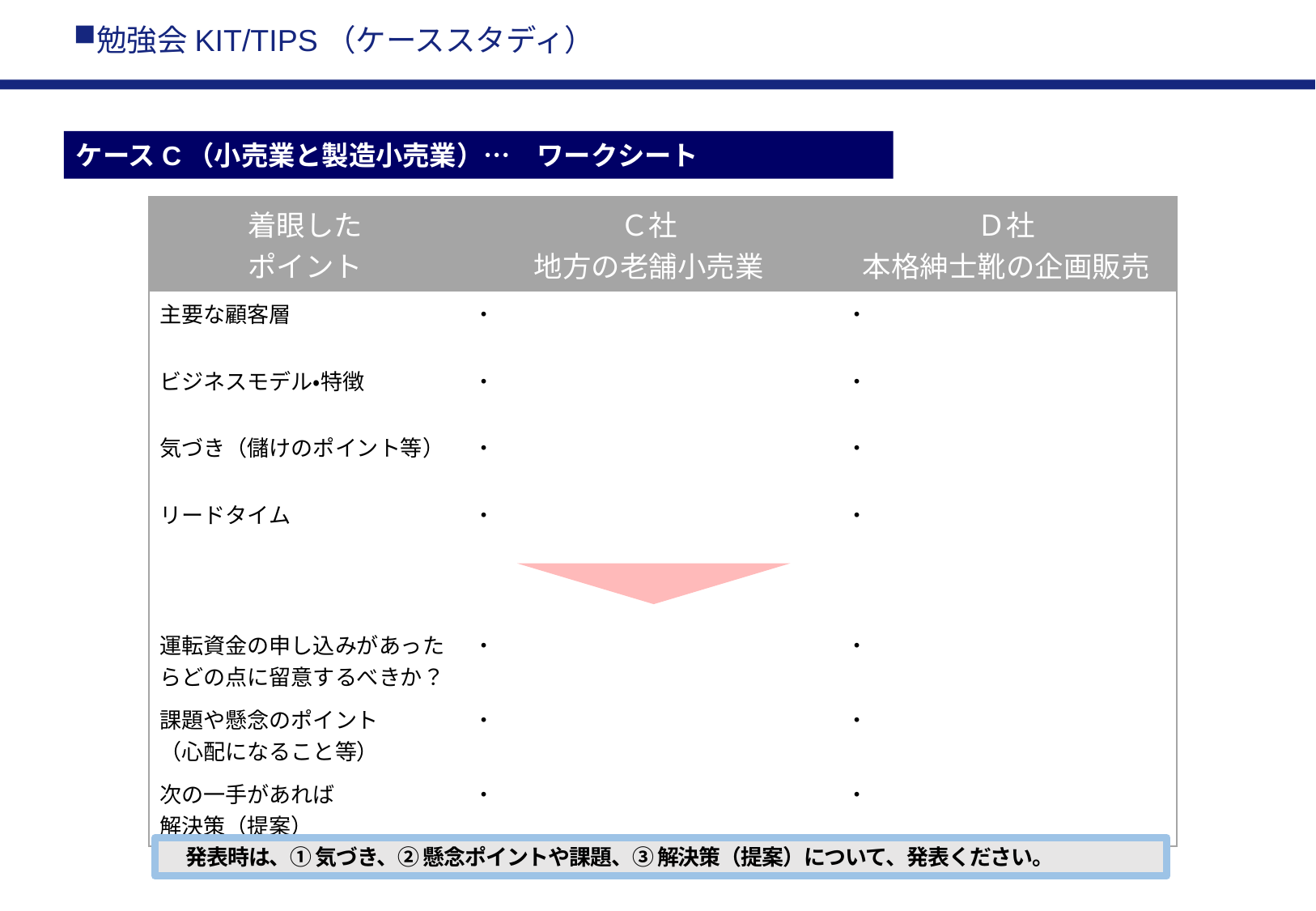

勉強会KIT/TIPS（ケーススタディ）
ケースC（小売業と製造小売業）…　ワークシート
| 着眼した ポイント | Ｃ社 地方の老舗小売業 | Ｄ社 本格紳士靴の企画販売 |
| --- | --- | --- |
| 主要な顧客層 | ・ | ・ |
| ビジネスモデル・特徴 | ・ | ・ |
| 気づき（儲けのポイント等） | ・ | ・ |
| リードタイム | ・ | ・ |
|  |  |  |
| 運転資金の申し込みがあったらどの点に留意するべきか？ | ・ | ・ |
| 課題や懸念のポイント （心配になること等） | ・ | ・ |
| 次の一手があれば 解決策（提案） | ・ | ・ |

　発表時は、① 気づき、② 懸念ポイントや課題、③ 解決策（提案）について、発表ください。